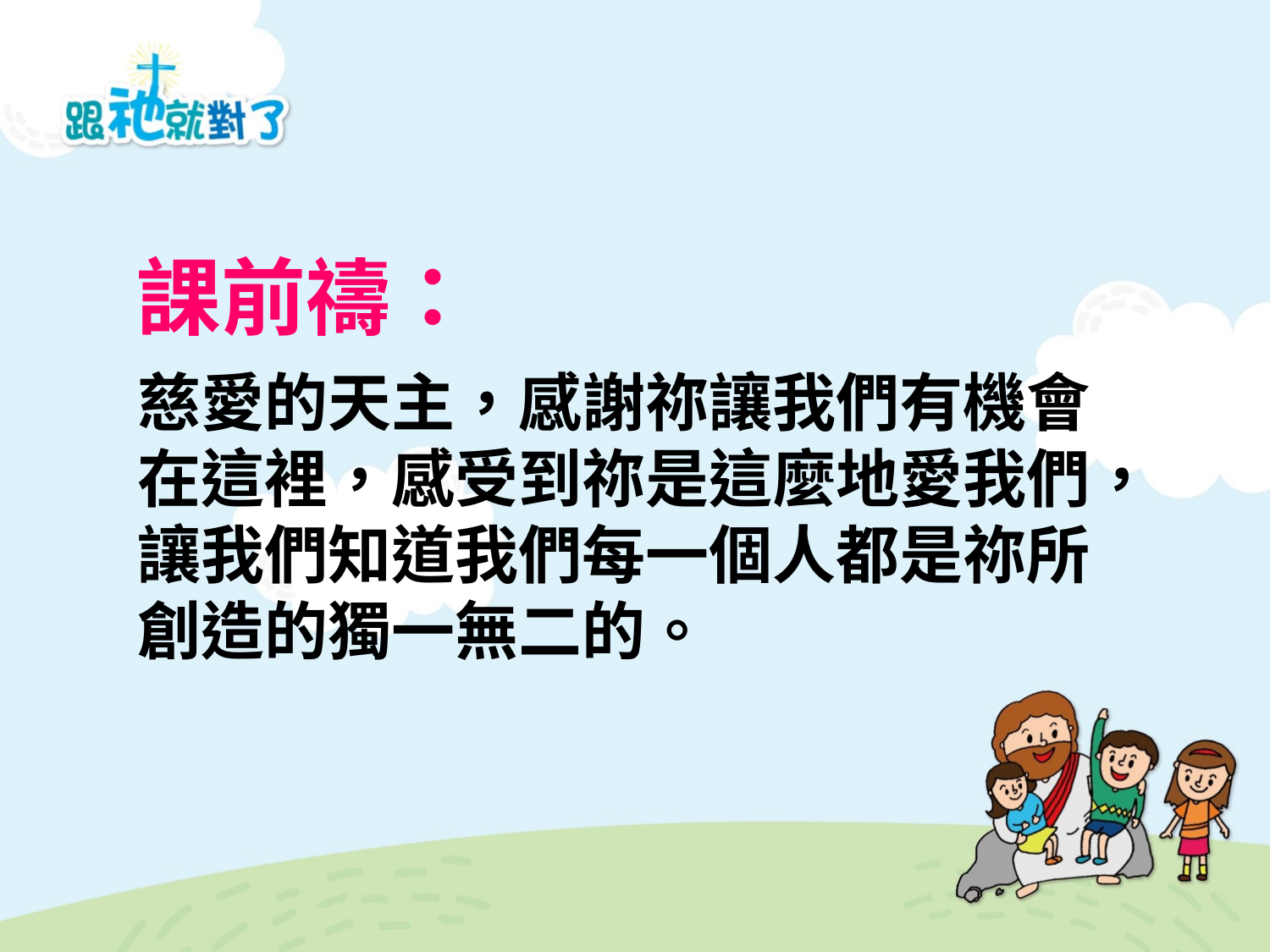

課前禱：
慈愛的天主，感謝祢讓我們有機會在這裡，感受到祢是這麼地愛我們，讓我們知道我們每一個人都是祢所創造的獨一無二的。